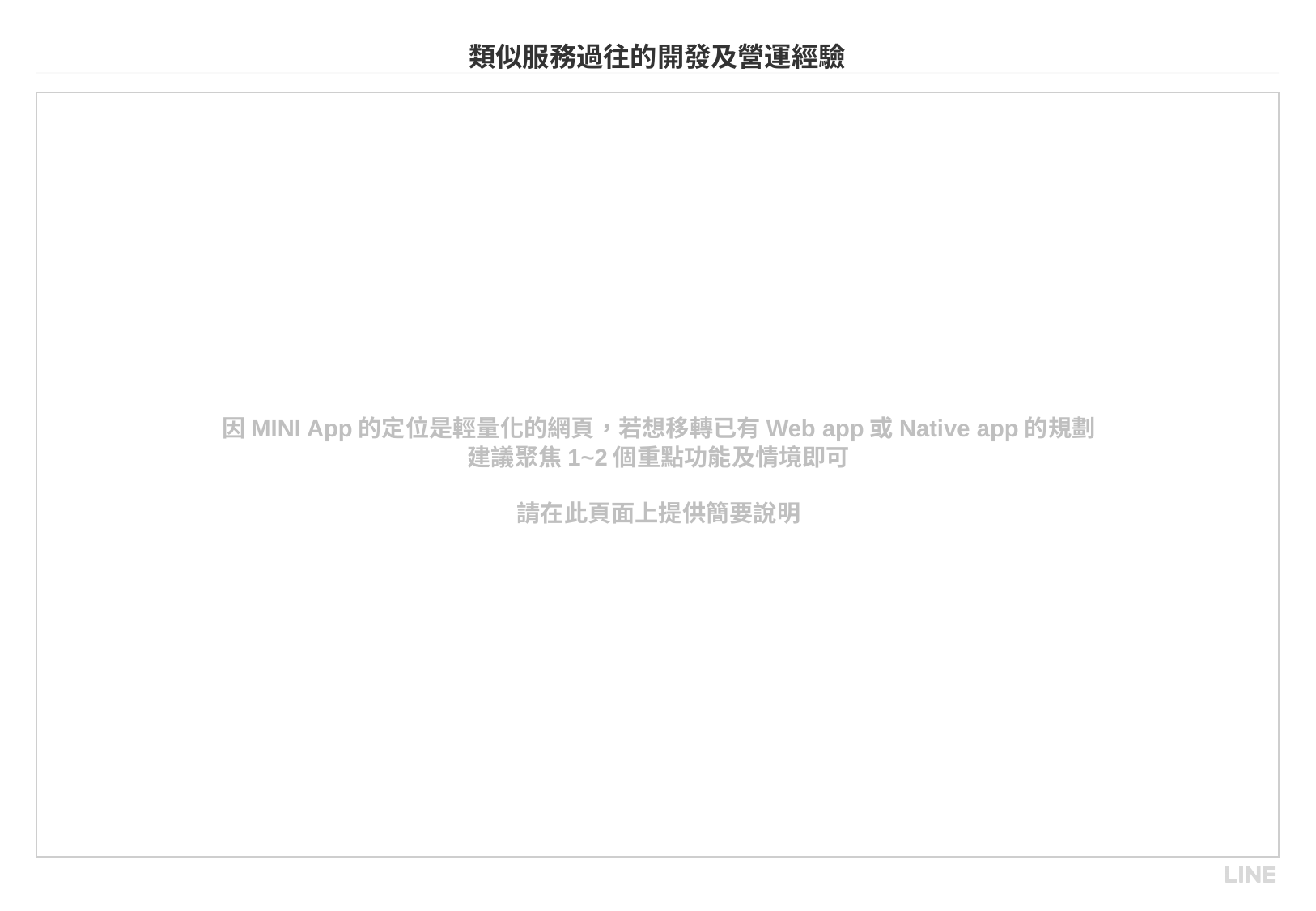

因MINI App的定位是輕量化的網頁，若想移轉已有Web app或Native app的規劃
建議聚焦1~2個重點功能及情境即可
請在此頁面上提供簡要說明